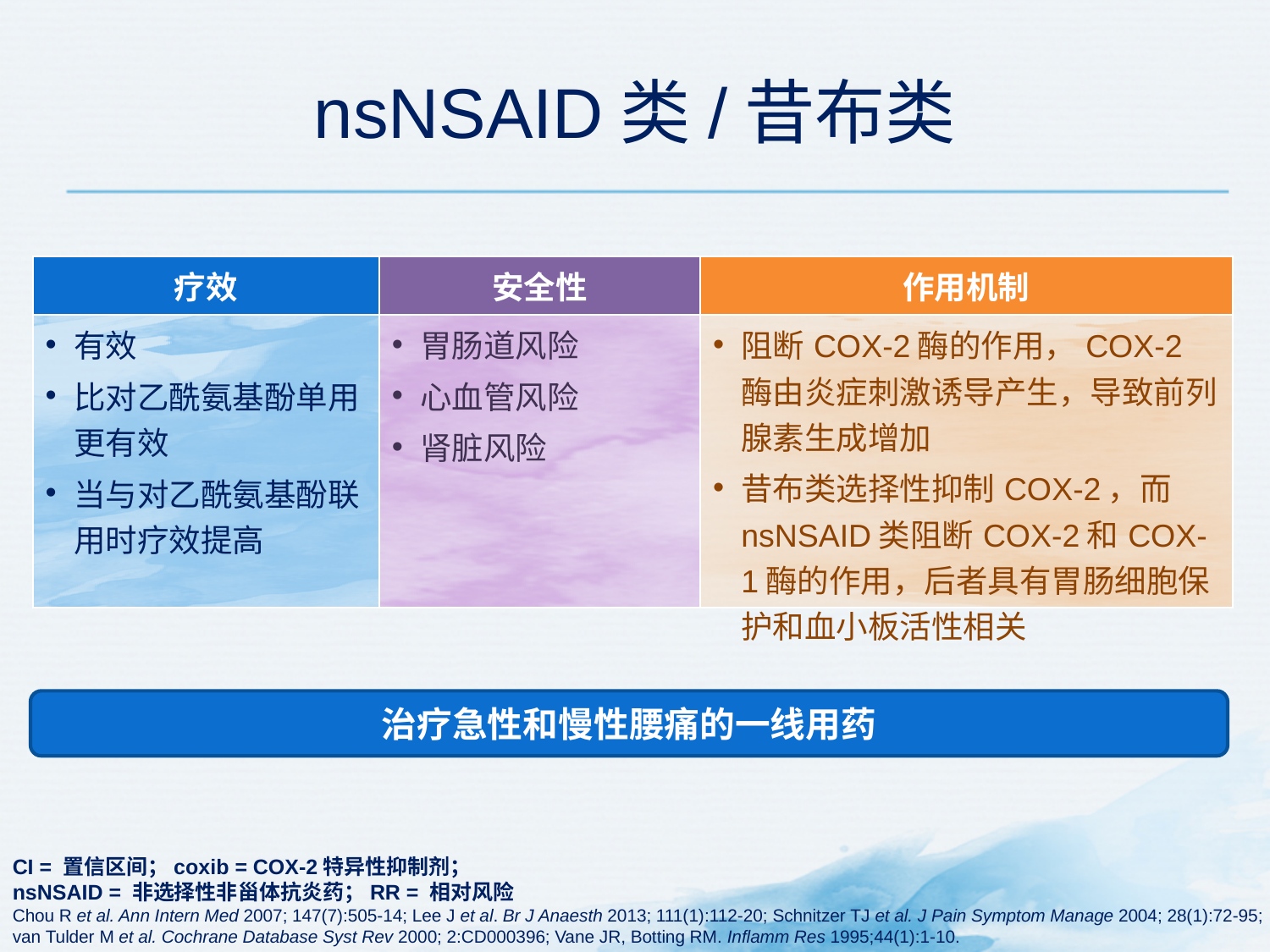

# nsNSAID类/昔布类
| 疗效 | 安全性 | 作用机制 |
| --- | --- | --- |
| 有效 比对乙酰氨基酚单用更有效 当与对乙酰氨基酚联用时疗效提高 | 胃肠道风险 心血管风险 肾脏风险 | 阻断COX-2酶的作用，COX-2酶由炎症刺激诱导产生，导致前列腺素生成增加 昔布类选择性抑制COX-2，而nsNSAID类阻断COX-2和COX-1酶的作用，后者具有胃肠细胞保护和血小板活性相关 |
治疗急性和慢性腰痛的一线用药
CI = 置信区间；coxib = COX-2特异性抑制剂；
nsNSAID = 非选择性非甾体抗炎药；RR = 相对风险
Chou R et al. Ann Intern Med 2007; 147(7):505-14; Lee J et al. Br J Anaesth 2013; 111(1):112-20; Schnitzer TJ et al. J Pain Symptom Manage 2004; 28(1):72-95;
van Tulder M et al. Cochrane Database Syst Rev 2000; 2:CD000396; Vane JR, Botting RM. Inflamm Res 1995;44(1):1-10.